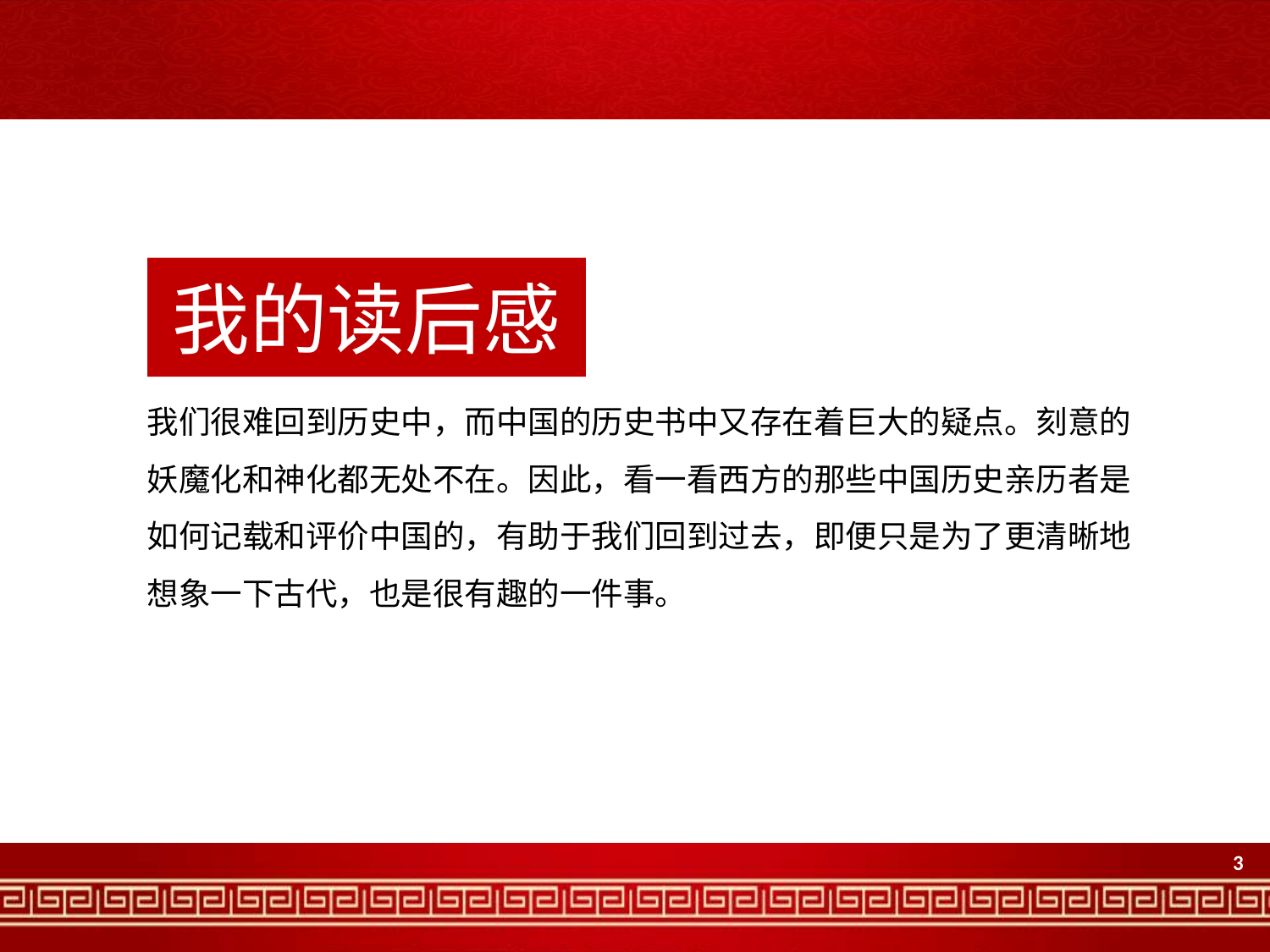

# 我的读后感
我们很难回到历史中，而中国的历史书中又存在着巨大的疑点。刻意的妖魔化和神化都无处不在。因此，看一看西方的那些中国历史亲历者是如何记载和评价中国的，有助于我们回到过去，即便只是为了更清晰地想象一下古代，也是很有趣的一件事。